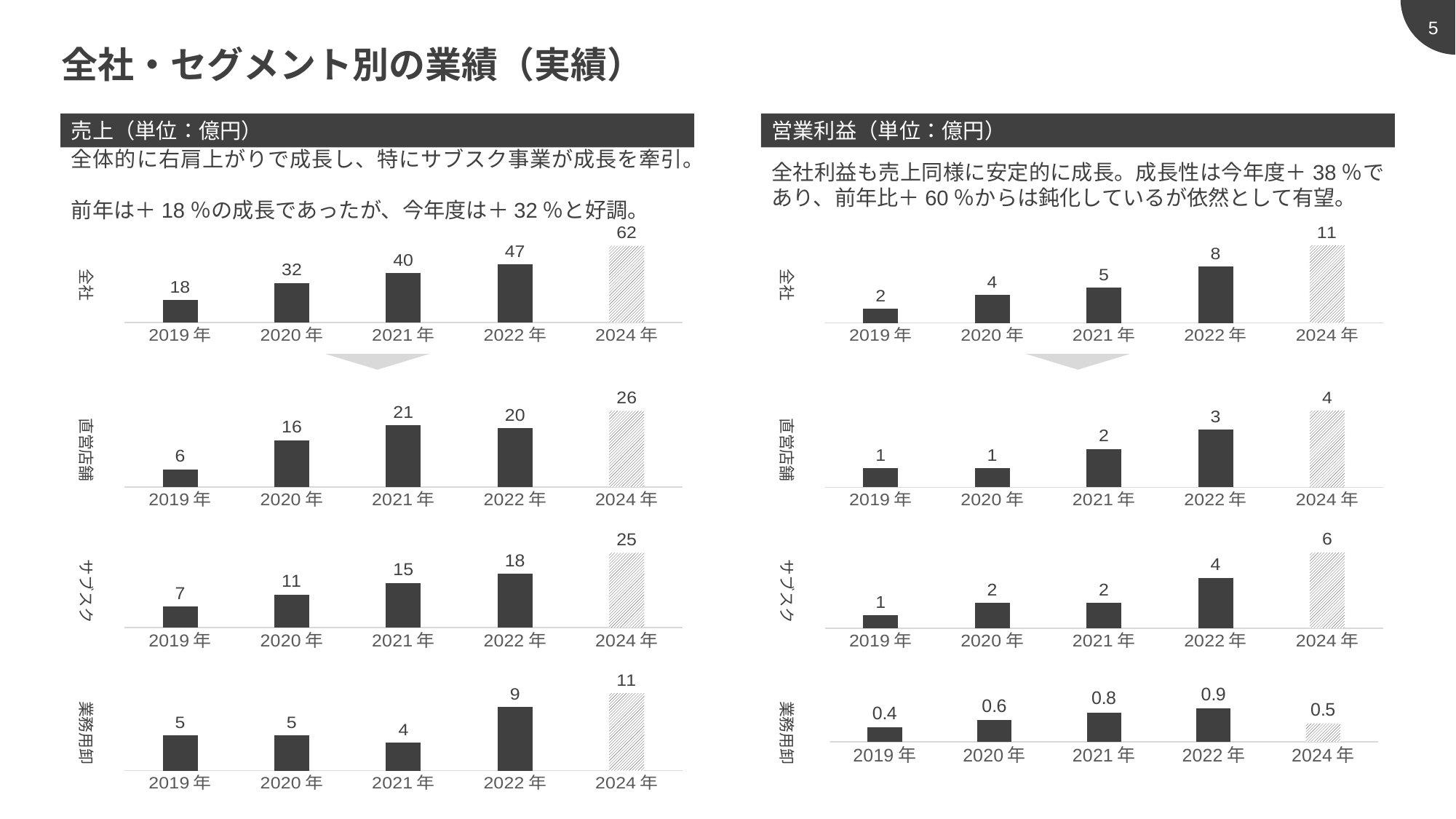

5

全社・セグメント別の業績（実績）
売上（単位：億円）
営業利益（単位：億円）
全体的に右肩上がりで成長し、特にサブスク事業が成長を牽引。
前年は＋18％の成長であったが、今年度は＋32％と好調。
全社利益も売上同様に安定的に成長。成長性は今年度＋38％であり、前年比＋60％からは鈍化しているが依然として有望。

### Chart

| Category | 系列 1 |
|---|---|
| 2019年 | 18.0 |
| 2020年 | 32.0 |
| 2021年 | 40.0 |
| 2022年 | 47.0 |
| 2024年 | 62.0 |
全社

### Chart

| Category | 系列 1 |
|---|---|
| 2019年 | 2.0 |
| 2020年 | 4.0 |
| 2021年 | 5.0 |
| 2022年 | 8.0 |
| 2024年 | 11.0 |
全社

### Chart

| Category | 系列 1 |
|---|---|
| 2019年 | 6.0 |
| 2020年 | 16.0 |
| 2021年 | 21.0 |
| 2022年 | 20.0 |
| 2024年 | 26.0 |
直営店舗

### Chart

| Category | 系列 1 |
|---|---|
| 2019年 | 1.0 |
| 2020年 | 1.0 |
| 2021年 | 2.0 |
| 2022年 | 3.0 |
| 2024年 | 4.0 |
直営店舗

### Chart

| Category | 系列 1 |
|---|---|
| 2019年 | 7.0 |
| 2020年 | 11.0 |
| 2021年 | 15.0 |
| 2022年 | 18.0 |
| 2024年 | 25.0 |
サブスク

### Chart

| Category | 系列 1 |
|---|---|
| 2019年 | 1.0 |
| 2020年 | 2.0 |
| 2021年 | 2.0 |
| 2022年 | 4.0 |
| 2024年 | 6.0 |
サブスク

### Chart

| Category | 系列 1 |
|---|---|
| 2019年 | 5.0 |
| 2020年 | 5.0 |
| 2021年 | 4.0 |
| 2022年 | 9.0 |
| 2024年 | 11.0 |
業務用卸

### Chart

| Category | 系列 1 |
|---|---|
| 2019年 | 0.4 |
| 2020年 | 0.6 |
| 2021年 | 0.8 |
| 2022年 | 0.9 |
| 2024年 | 0.5 |
業務用卸